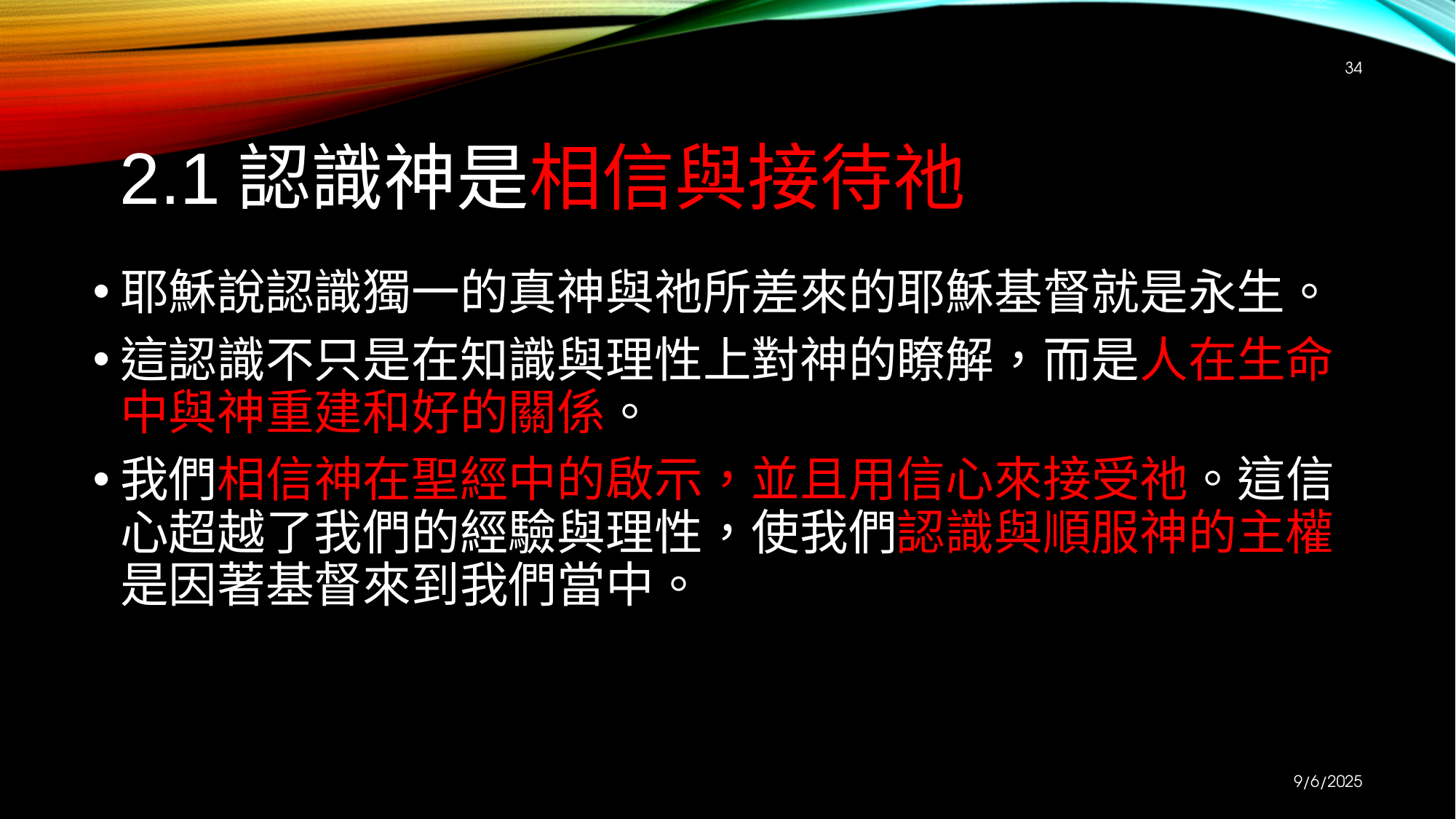

34
# 2.1認識神是相信與接待祂
耶穌說認識獨一的真神與祂所差來的耶穌基督就是永生。
這認識不只是在知識與理性上對神的瞭解，而是人在生命中與神重建和好的關係。
我們相信神在聖經中的啟示，並且用信心來接受祂。這信心超越了我們的經驗與理性，使我們認識與順服神的主權是因著基督來到我們當中。
9/6/2025